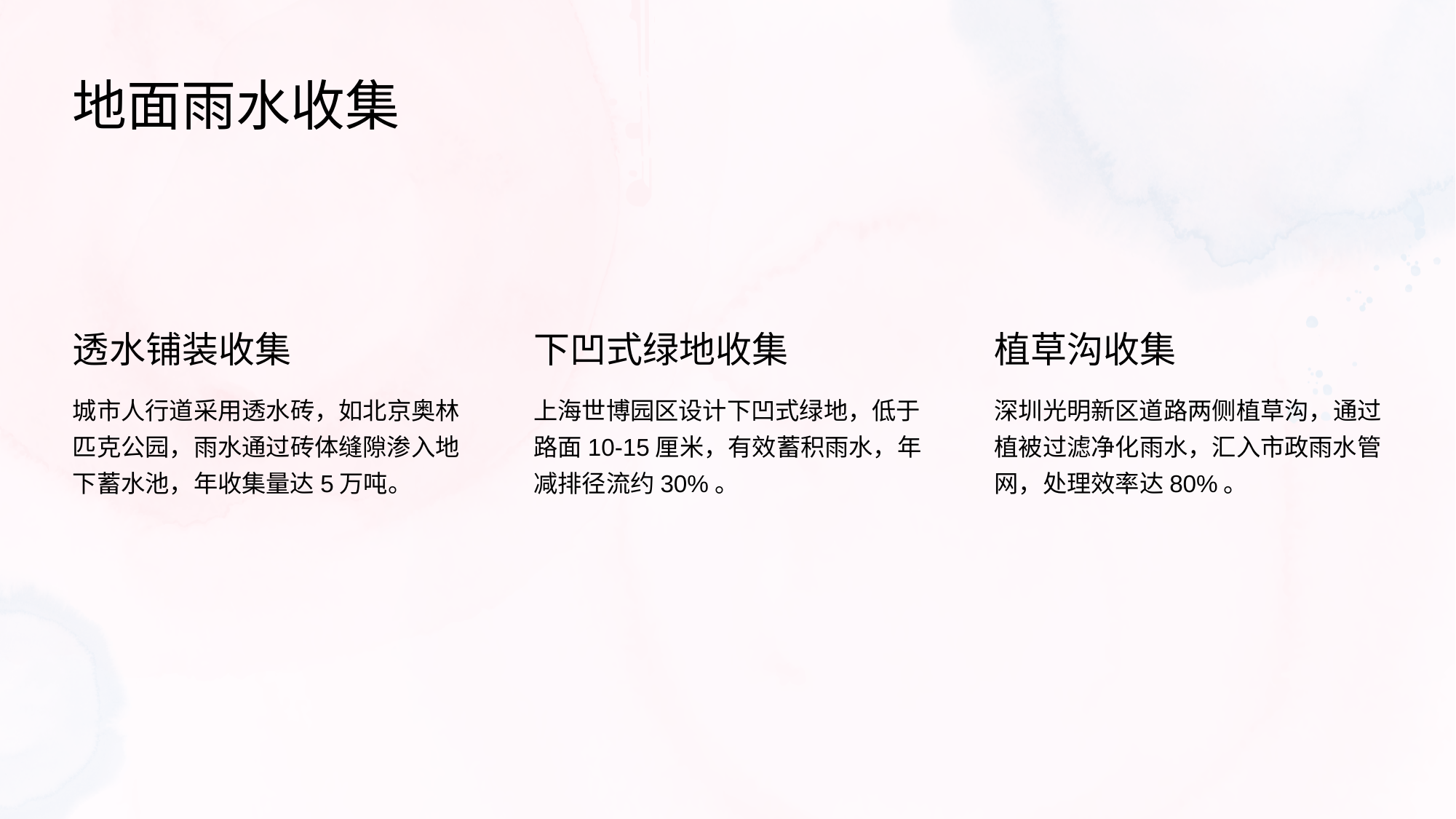

地面雨水收集
透水铺装收集
下凹式绿地收集
植草沟收集
城市人行道采用透水砖，如北京奥林匹克公园，雨水通过砖体缝隙渗入地下蓄水池，年收集量达5万吨。
上海世博园区设计下凹式绿地，低于路面10-15厘米，有效蓄积雨水，年减排径流约30%。
深圳光明新区道路两侧植草沟，通过植被过滤净化雨水，汇入市政雨水管网，处理效率达80%。